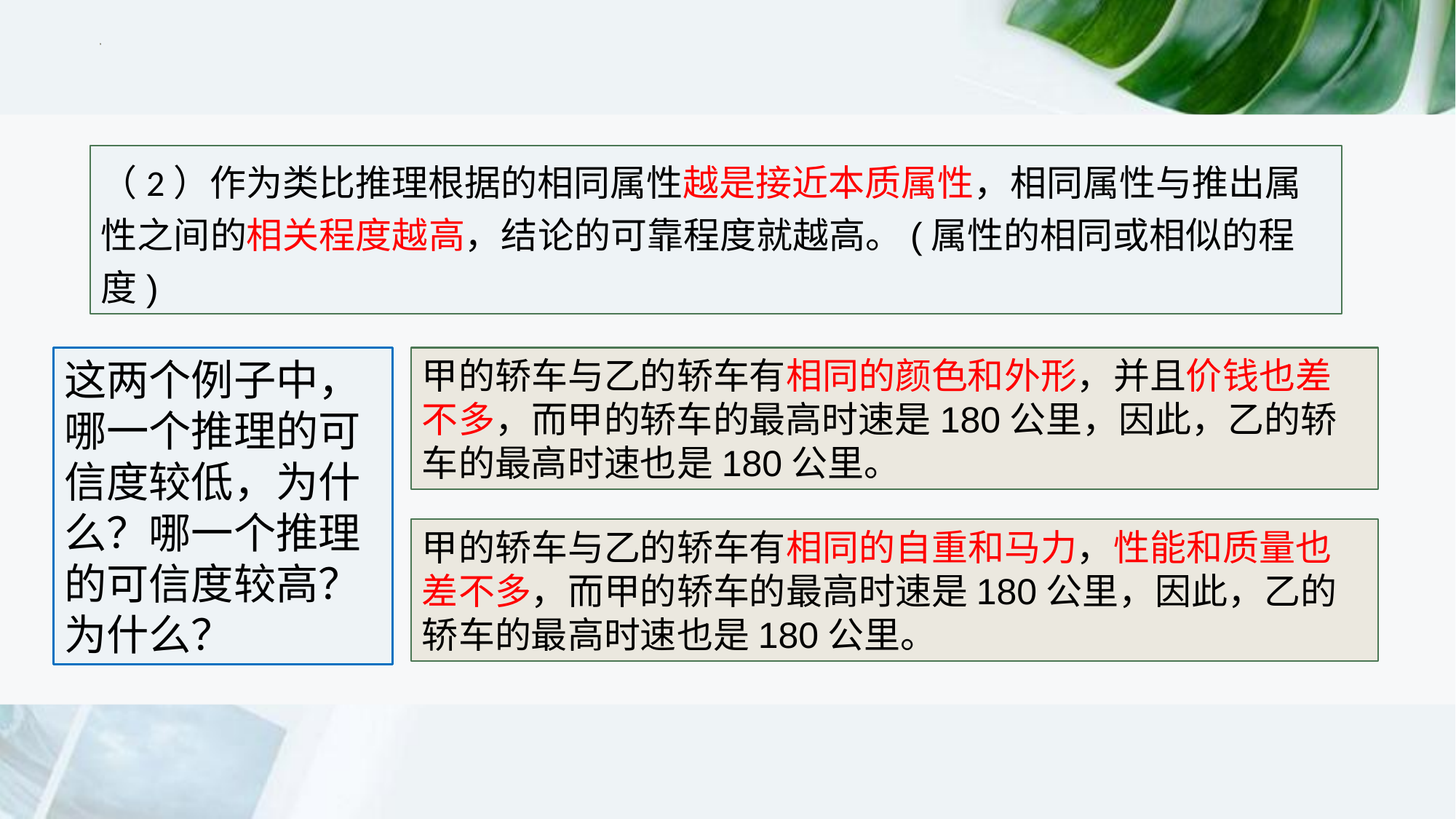

（2）作为类比推理根据的相同属性越是接近本质属性，相同属性与推出属性之间的相关程度越高，结论的可靠程度就越高。(属性的相同或相似的程度)
这两个例子中，哪一个推理的可信度较低，为什么？哪一个推理的可信度较高？为什么？
甲的轿车与乙的轿车有相同的颜色和外形，并且价钱也差不多，而甲的轿车的最高时速是180公里，因此，乙的轿车的最高时速也是180公里。
甲的轿车与乙的轿车有相同的自重和马力，性能和质量也差不多，而甲的轿车的最高时速是180公里，因此，乙的轿车的最高时速也是180公里。